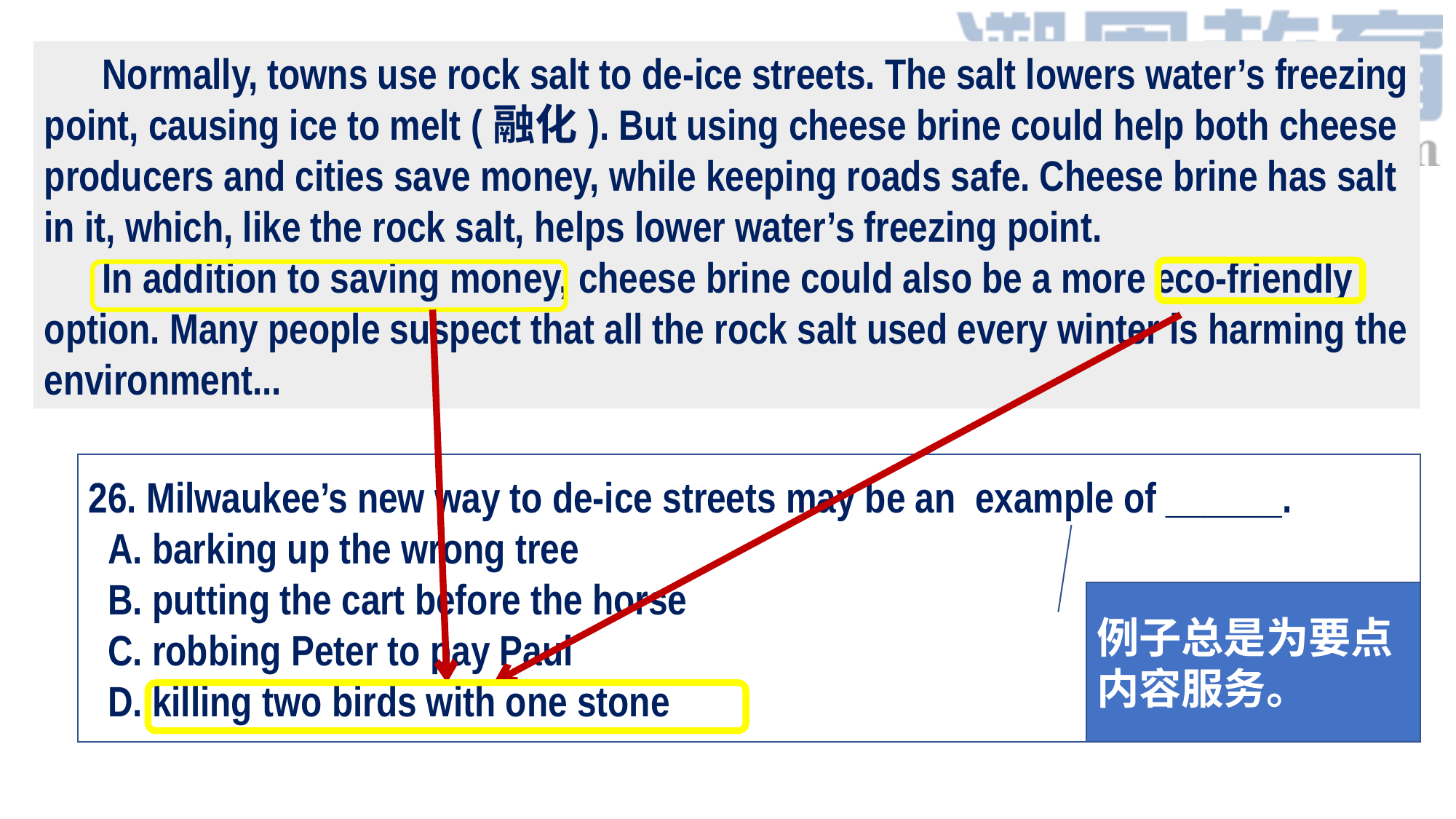

Normally, towns use rock salt to de-ice streets. The salt lowers water’s freezing point, causing ice to melt (融化). But using cheese brine could help both cheese producers and cities save money, while keeping roads safe. Cheese brine has salt in it, which, like the rock salt, helps lower water’s freezing point.
      In addition to saving money, cheese brine could also be a more eco-friendly option. Many people suspect that all the rock salt used every winter is harming the environment...

26. Milwaukee’s new way to de-ice streets may be an  example of ______.
  A. barking up the wrong tree
  B. putting the cart before the horse
  C. robbing Peter to pay Paul
  D. killing two birds with one stone
例子总是为要点内容服务。